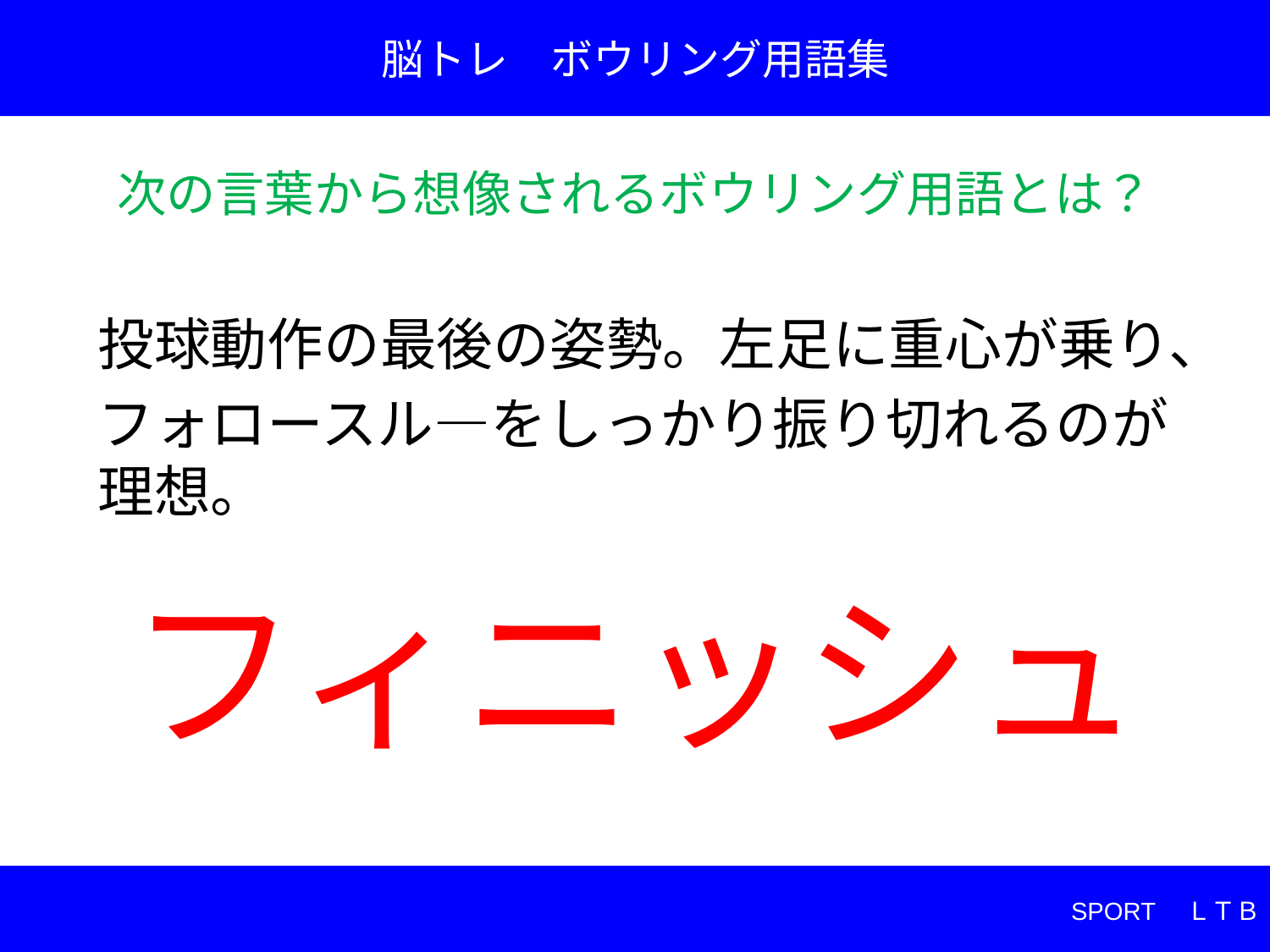

脳トレ　ボウリング用語集
次の言葉から想像されるボウリング用語とは？
投球動作の最後の姿勢。左足に重心が乗り、
フォロースル―をしっかり振り切れるのが理想。
# フィニッシュ
SPORT　ＬＴＢ